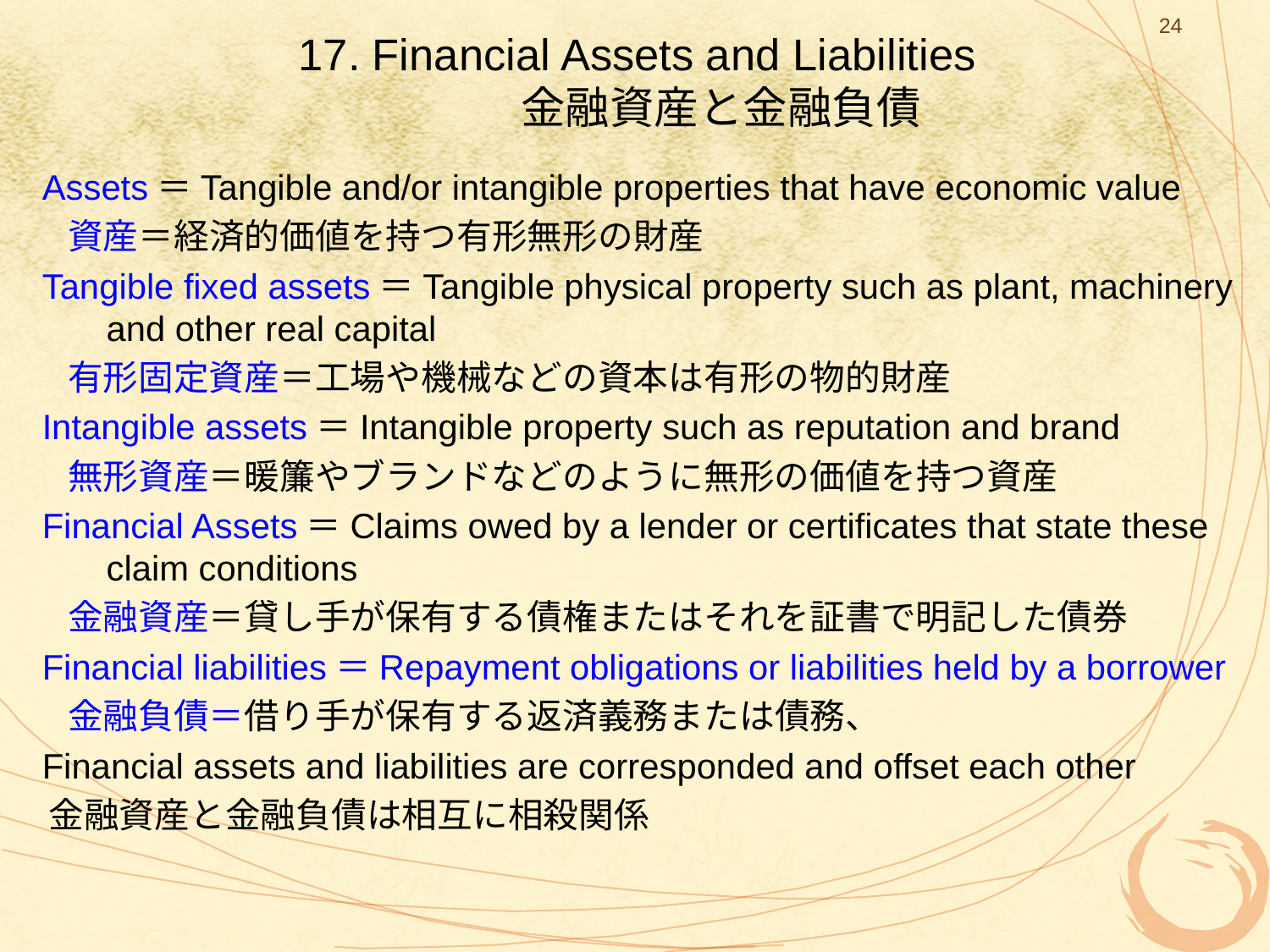

24
# 17. Financial Assets and Liabilities 　　　金融資産と金融負債
 Assets＝Tangible and/or intangible properties that have economic value
　資産＝経済的価値を持つ有形無形の財産
 Tangible fixed assets＝Tangible physical property such as plant, machinery and other real capital
　有形固定資産＝工場や機械などの資本は有形の物的財産
 Intangible assets＝Intangible property such as reputation and brand
　無形資産＝暖簾やブランドなどのように無形の価値を持つ資産
 Financial Assets＝Claims owed by a lender or certificates that state these claim conditions
　金融資産＝貸し手が保有する債権またはそれを証書で明記した債券
 Financial liabilities＝Repayment obligations or liabilities held by a borrower
　金融負債＝借り手が保有する返済義務または債務、
 Financial assets and liabilities are corresponded and offset each other
 金融資産と金融負債は相互に相殺関係